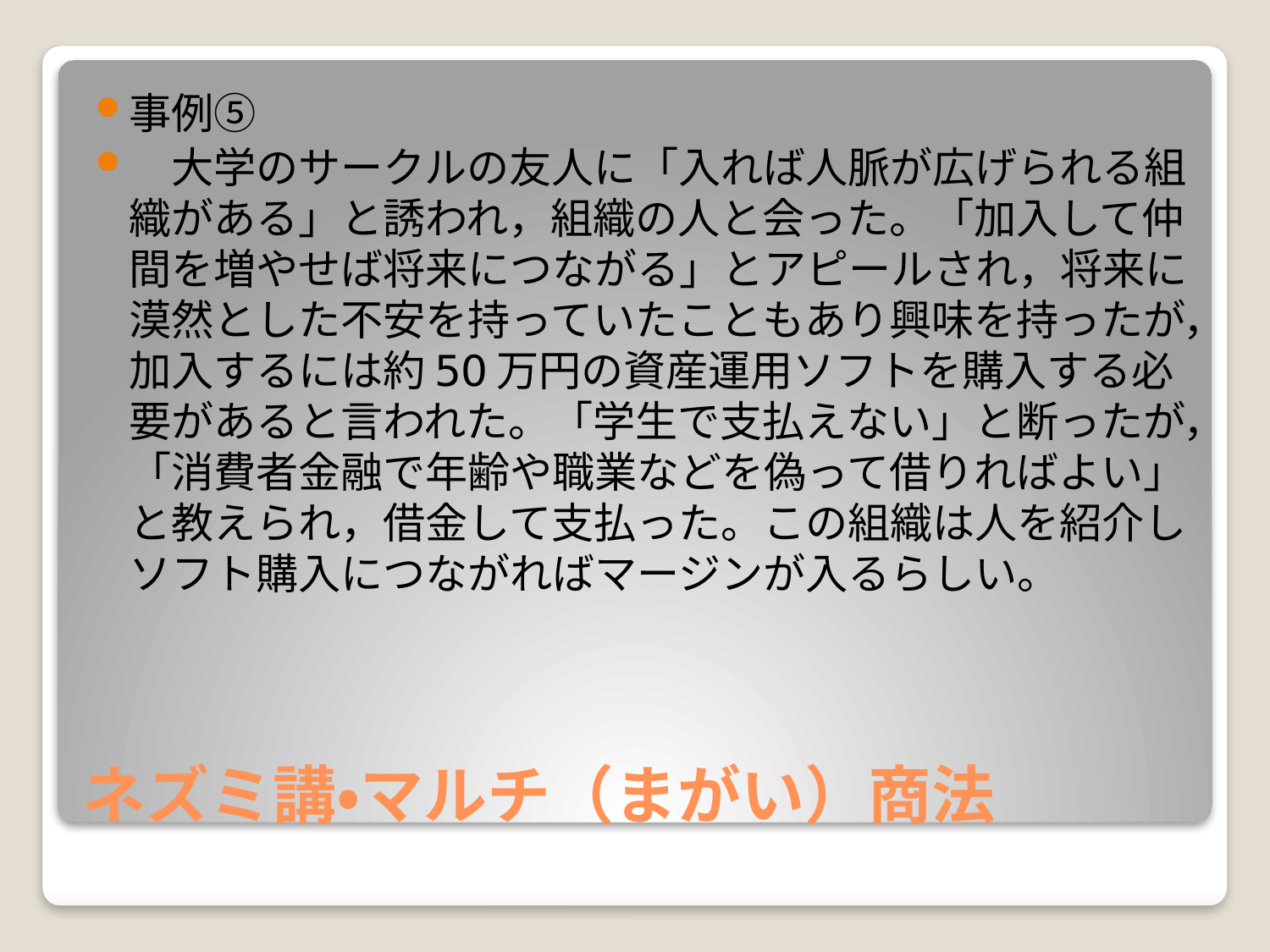

事例⑤
　大学のサークルの友人に「入れば人脈が広げられる組織がある」と誘われ，組織の人と会った。「加入して仲間を増やせば将来につながる」とアピールされ，将来に漠然とした不安を持っていたこともあり興味を持ったが，加入するには約50万円の資産運用ソフトを購入する必要があると言われた。「学生で支払えない」と断ったが，「消費者金融で年齢や職業などを偽って借りればよい」と教えられ，借金して支払った。この組織は人を紹介しソフト購入につながればマージンが入るらしい。
# ネズミ講・マルチ（まがい）商法